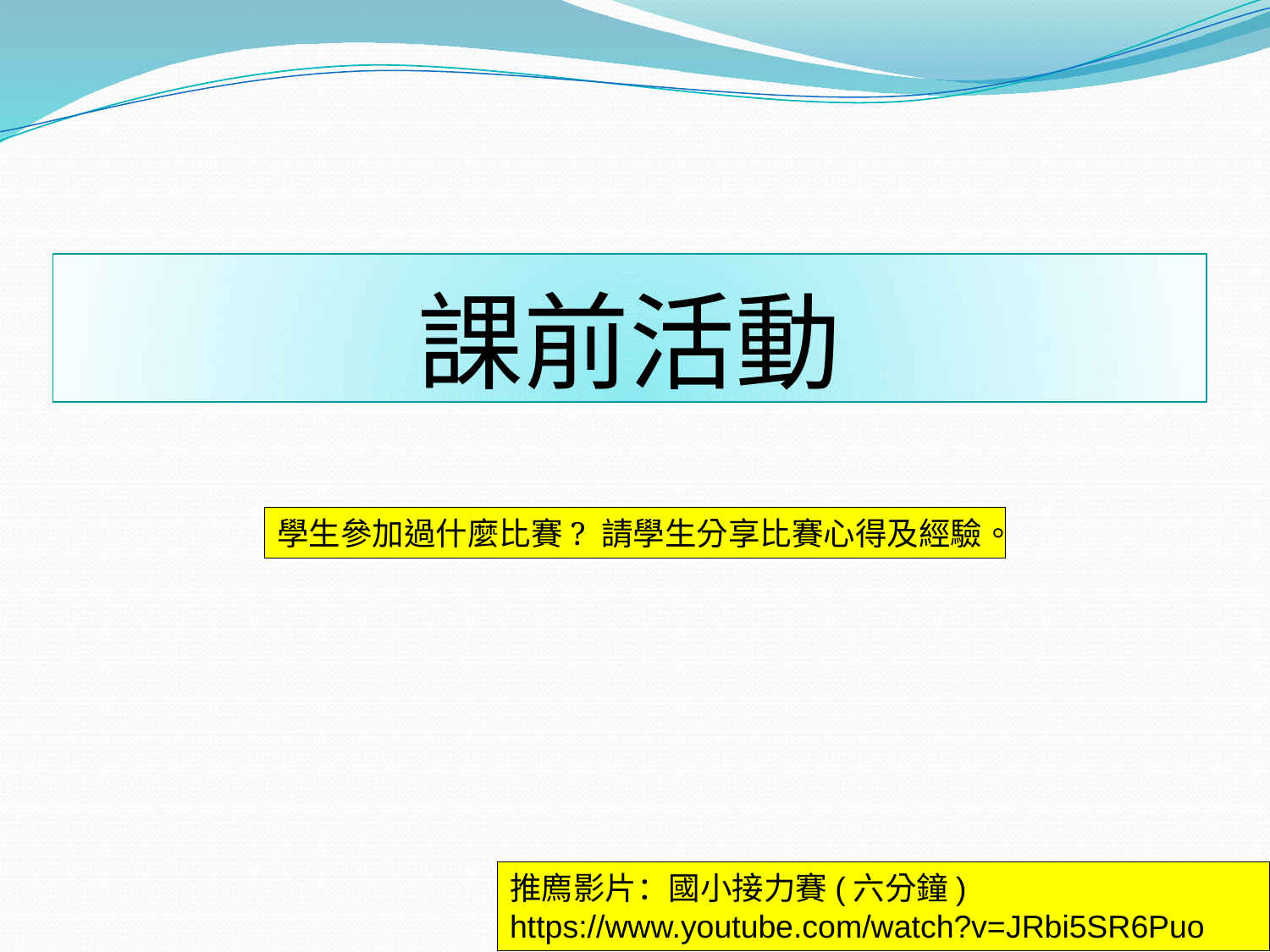

# 課前活動
學生參加過什麼比賽? 請學生分享比賽心得及經驗。
推廌影片：國小接力賽(六分鐘) https://www.youtube.com/watch?v=JRbi5SR6Puo